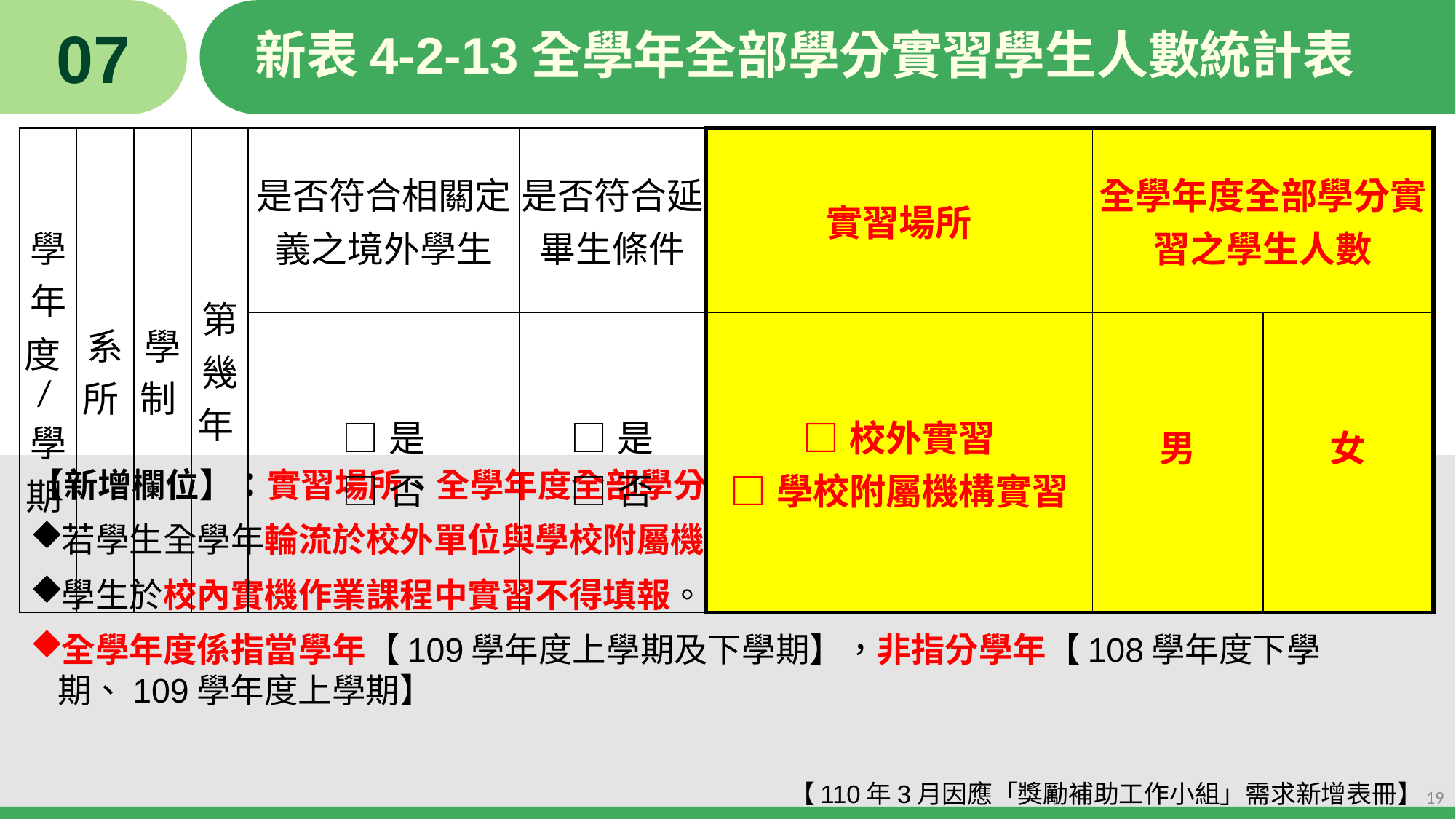

07
# 新表4-2-13全學年全部學分實習學生人數統計表
| 學年度/學期 | 系所 | 學制 | 第幾年 | 是否符合相關定義之境外學生 | 是否符合延畢生條件 | 實習場所 | 全學年度全部學分實習之學生人數 |  |
| --- | --- | --- | --- | --- | --- | --- | --- | --- |
|  |  |  |  | □是 □否 | □是 □否 | □校外實習 □學校附屬機構實習 | 男 | 女 |
【新增欄位】：實習場所、全學年度全部學分實習之學生人數
若學生全學年輪流於校外單位與學校附屬機構實習者，皆請填於【附屬機構實習人數】。
學生於校內實機作業課程中實習不得填報。
全學年度係指當學年【109學年度上學期及下學期】，非指分學年【108學年度下學期、109學年度上學期】

【110年3月因應「獎勵補助工作小組」需求新增表冊】

19